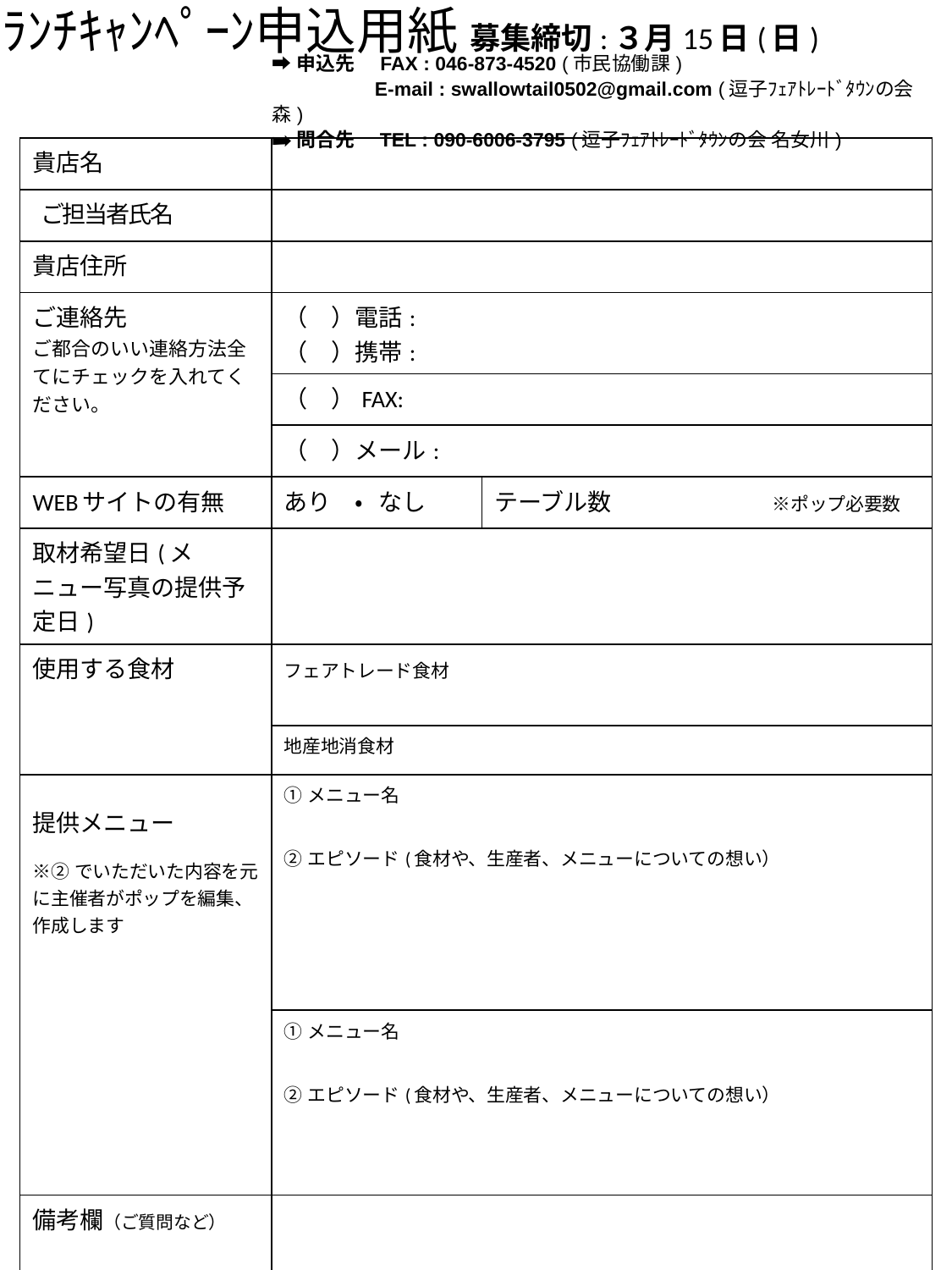

# ﾗﾝﾁｷｬﾝﾍﾟｰﾝ申込用紙 募集締切:３月15日(日)
➡申込先　FAX : 046-873-4520 (市民協働課)
　　　　　E-mail : swallowtail0502@gmail.com (逗子ﾌｪｱﾄﾚｰﾄﾞﾀｳﾝの会 森)
➡問合先　TEL : 090-6006-3795 (逗子ﾌｪｱﾄﾚｰﾄﾞﾀｳﾝの会 名女川)
| 貴店名 |  |  |
| --- | --- | --- |
| ご担当者氏名 |  |  |
| 貴店住所 |  |  |
| ご連絡先 ご都合のいい連絡方法全てにチェックを入れてください。 | （　）電話: （　）携帯: |  |
|  | （　）FAX: |  |
|  | （　）メール: |  |
| WEBサイトの有無 | あり　・ なし | テーブル数　　　　　 ※ポップ必要数 |
| 取材希望日(メニュー写真の提供予定日) |  |  |
| 使用する食材 | フェアトレード食材 |  |
|  | 地産地消食材 |  |
| 提供メニュー ※②でいただいた内容を元に主催者がポップを編集、作成します | ①メニュー名 ②エピソード(食材や、生産者、メニューについての想い） |  |
|  | ①メニュー名 ②エピソード(食材や、生産者、メニューについての想い） |  |
| 備考欄（ご質問など） |  |  |